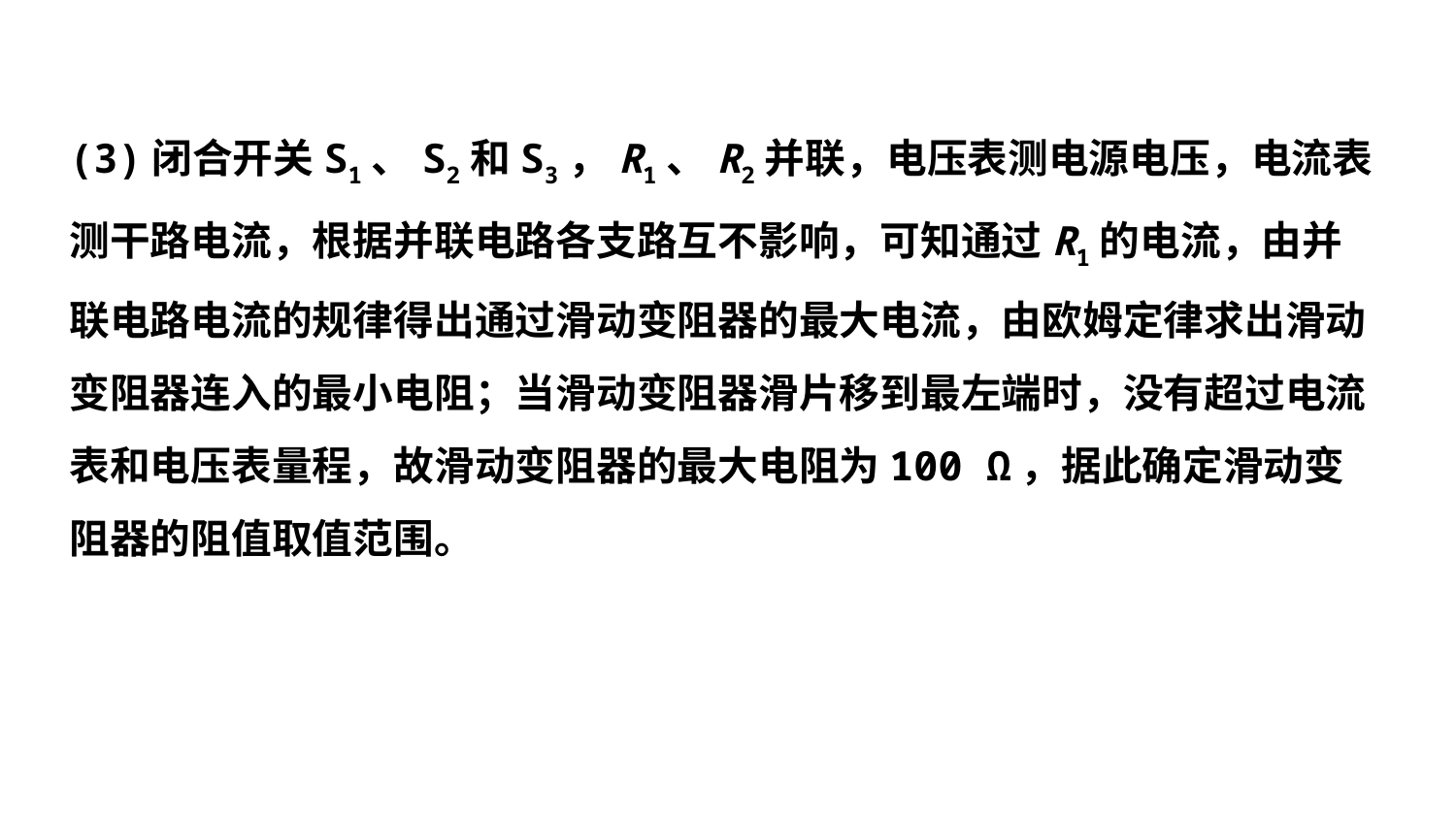

(3)闭合开关S1、S2和S3，R1、R2并联，电压表测电源电压，电流表测干路电流，根据并联电路各支路互不影响，可知通过R1的电流，由并联电路电流的规律得出通过滑动变阻器的最大电流，由欧姆定律求出滑动变阻器连入的最小电阻；当滑动变阻器滑片移到最左端时，没有超过电流表和电压表量程，故滑动变阻器的最大电阻为100 Ω，据此确定滑动变阻器的阻值取值范围。